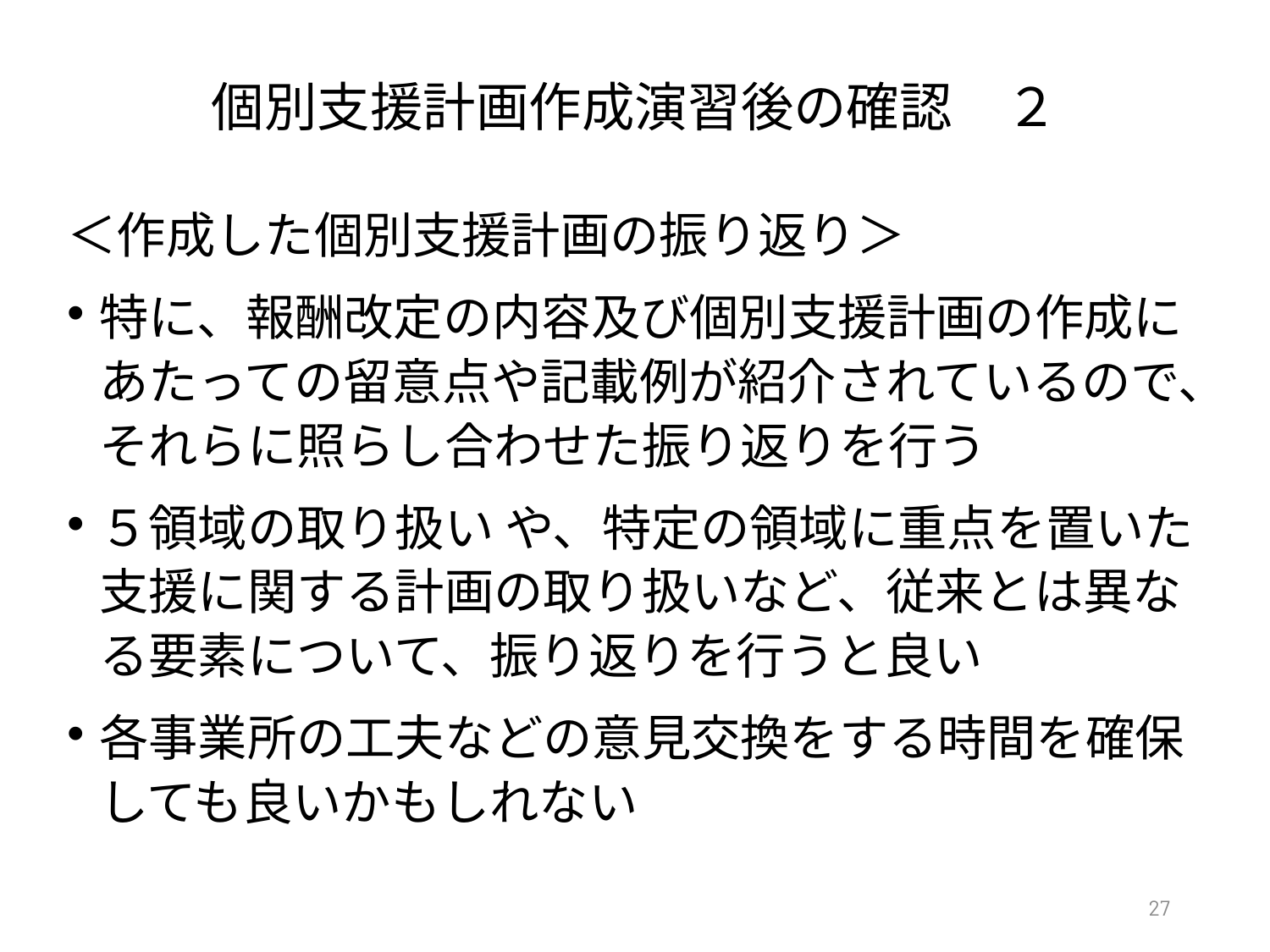

個別支援計画作成演習後の確認　２
＜作成した個別支援計画の振り返り＞
特に、報酬改定の内容及び個別支援計画の作成にあたっての留意点や記載例が紹介されているので、それらに照らし合わせた振り返りを行う
５領域の取り扱い や、特定の領域に重点を置いた支援に関する計画の取り扱いなど、従来とは異なる要素について、振り返りを行うと良い
各事業所の工夫などの意見交換をする時間を確保しても良いかもしれない
27